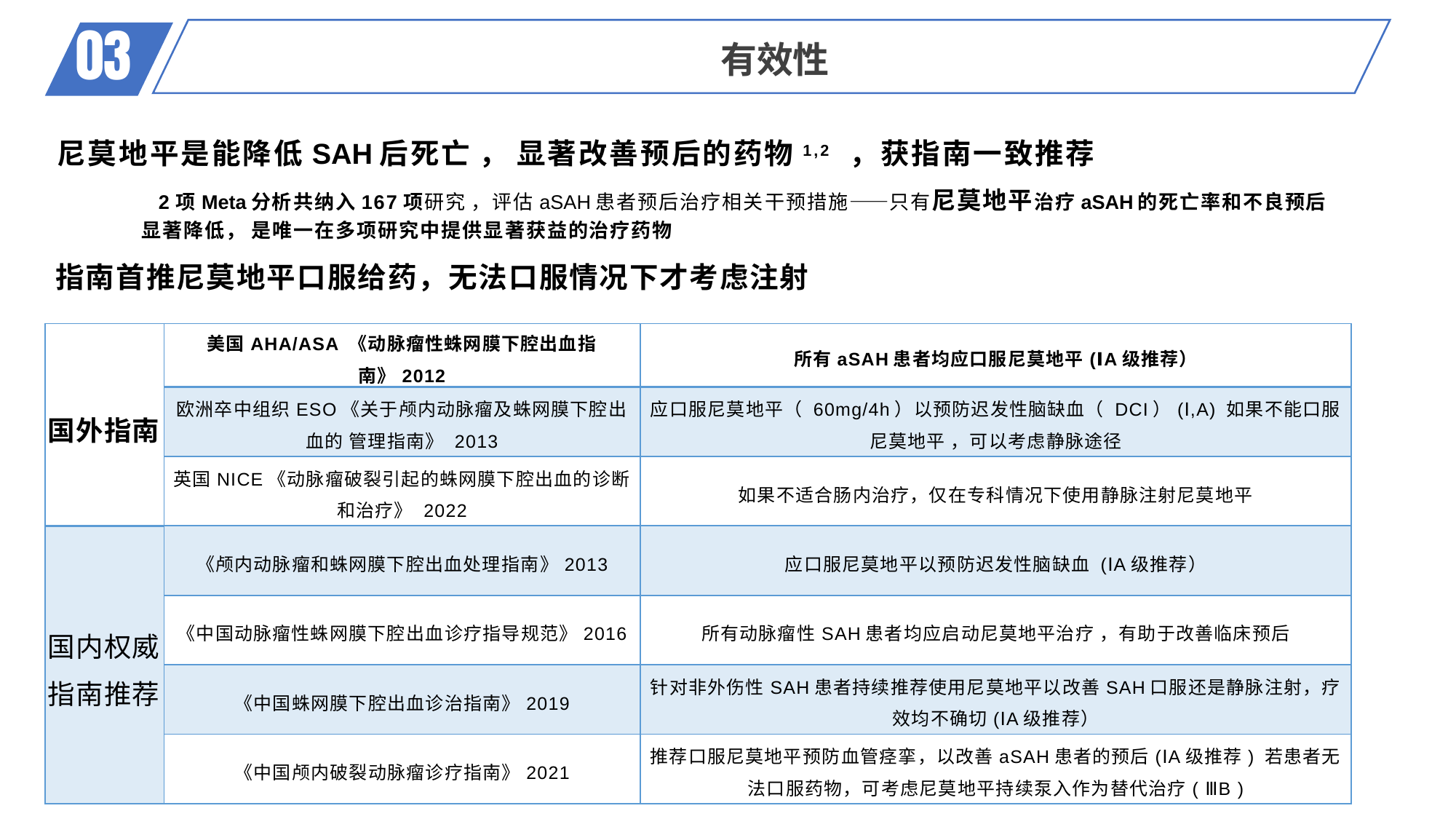

03

有效性
尼莫地平是能降低SAH后死亡 ， 显著改善预后的药物1,2  ，获指南一致推荐
	   2项Meta分析共纳入167项研究 ，评估aSAH患者预后治疗相关干预措施——只有尼莫地平治疗aSAH的死亡率和不良预后显著降低， 是唯一在多项研究中提供显著获益的治疗药物

指南首推尼莫地平口服给药，无法口服情况下才考虑注射
| 国外指南 | 美国AHA/ASA 《动脉瘤性蛛网膜下腔出血指南》2012 | 所有aSAH患者均应口服尼莫地平(ⅠA级推荐） |
| --- | --- | --- |
|  | 欧洲卒中组织ESO《关于颅内动脉瘤及蛛网膜下腔出血的 管理指南》 2013 | 应口服尼莫地平（ 60mg/4h）以预防迟发性脑缺血（ DCI）(Ⅰ,A) 如果不能口服尼莫地平 ，可以考虑静脉途径 |
|  | 英国NICE《动脉瘤破裂引起的蛛网膜下腔出血的诊断 和治疗》 2022 | 如果不适合肠内治疗，仅在专科情况下使用静脉注射尼莫地平 |
| 国内权威 指南推荐 | 《颅内动脉瘤和蛛网膜下腔出血处理指南》2013 | 应口服尼莫地平以预防迟发性脑缺血 (ⅠA级推荐） |
|  | 《中国动脉瘤性蛛网膜下腔出血诊疗指导规范》2016 | 所有动脉瘤性SAH患者均应启动尼莫地平治疗 ，有助于改善临床预后 |
|  | 《中国蛛网膜下腔出血诊治指南》2019 | 针对非外伤性SAH患者持续推荐使用尼莫地平以改善SAH口服还是静脉注射，疗效均不确切(ⅠA级推荐） |
|  | 《中国颅内破裂动脉瘤诊疗指南》2021 | 推荐口服尼莫地平预防血管痉挛，以改善aSAH患者的预后(ⅠA级推荐) 若患者无法口服药物，可考虑尼莫地平持续泵入作为替代治疗( ⅢB ) |